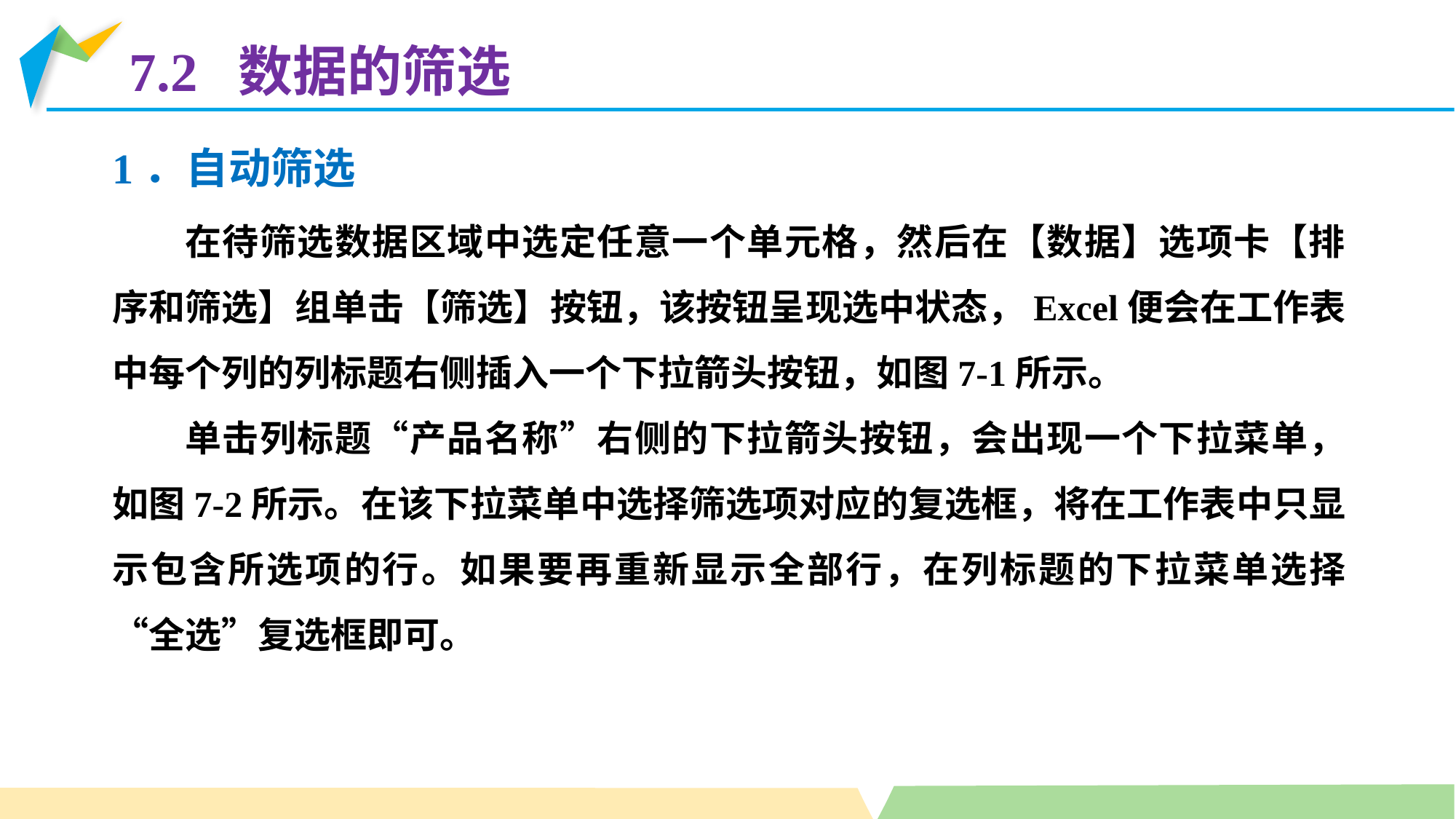

7.2  数据的筛选
1．自动筛选
在待筛选数据区域中选定任意一个单元格，然后在【数据】选项卡【排序和筛选】组单击【筛选】按钮，该按钮呈现选中状态，Excel便会在工作表中每个列的列标题右侧插入一个下拉箭头按钮，如图7-1所示。
单击列标题“产品名称”右侧的下拉箭头按钮，会出现一个下拉菜单，如图7-2所示。在该下拉菜单中选择筛选项对应的复选框，将在工作表中只显示包含所选项的行。如果要再重新显示全部行，在列标题的下拉菜单选择“全选”复选框即可。